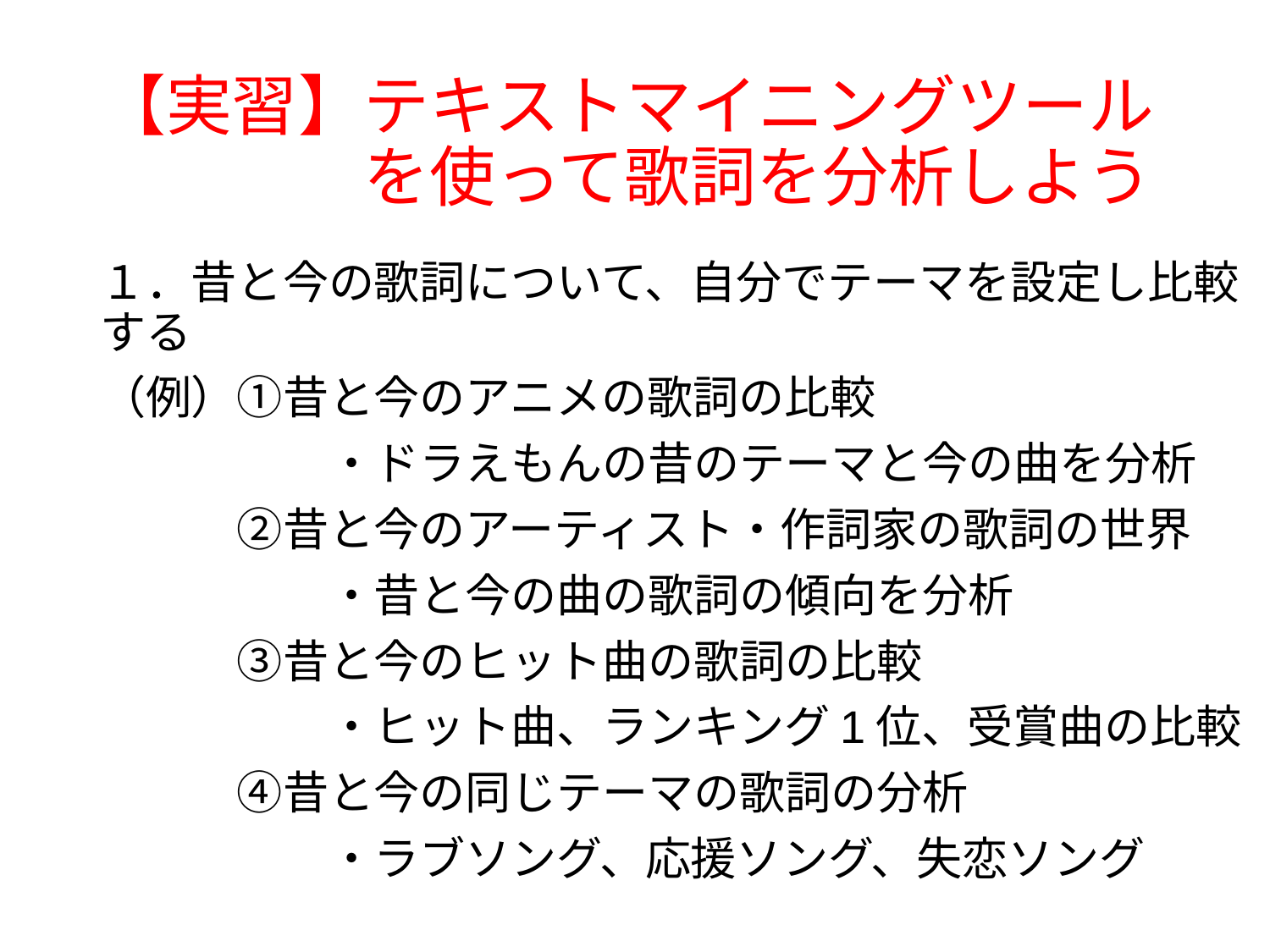

# 【実習】テキストマイニングツール 　　　　を使って歌詞を分析しよう
１．昔と今の歌詞について、自分でテーマを設定し比較する
（例）①昔と今のアニメの歌詞の比較
　　　　　・ドラえもんの昔のテーマと今の曲を分析
　　　②昔と今のアーティスト・作詞家の歌詞の世界
　　　　　・昔と今の曲の歌詞の傾向を分析
　　　③昔と今のヒット曲の歌詞の比較
　　　　　・ヒット曲、ランキング1位、受賞曲の比較
　　　④昔と今の同じテーマの歌詞の分析
　　　　　・ラブソング、応援ソング、失恋ソング